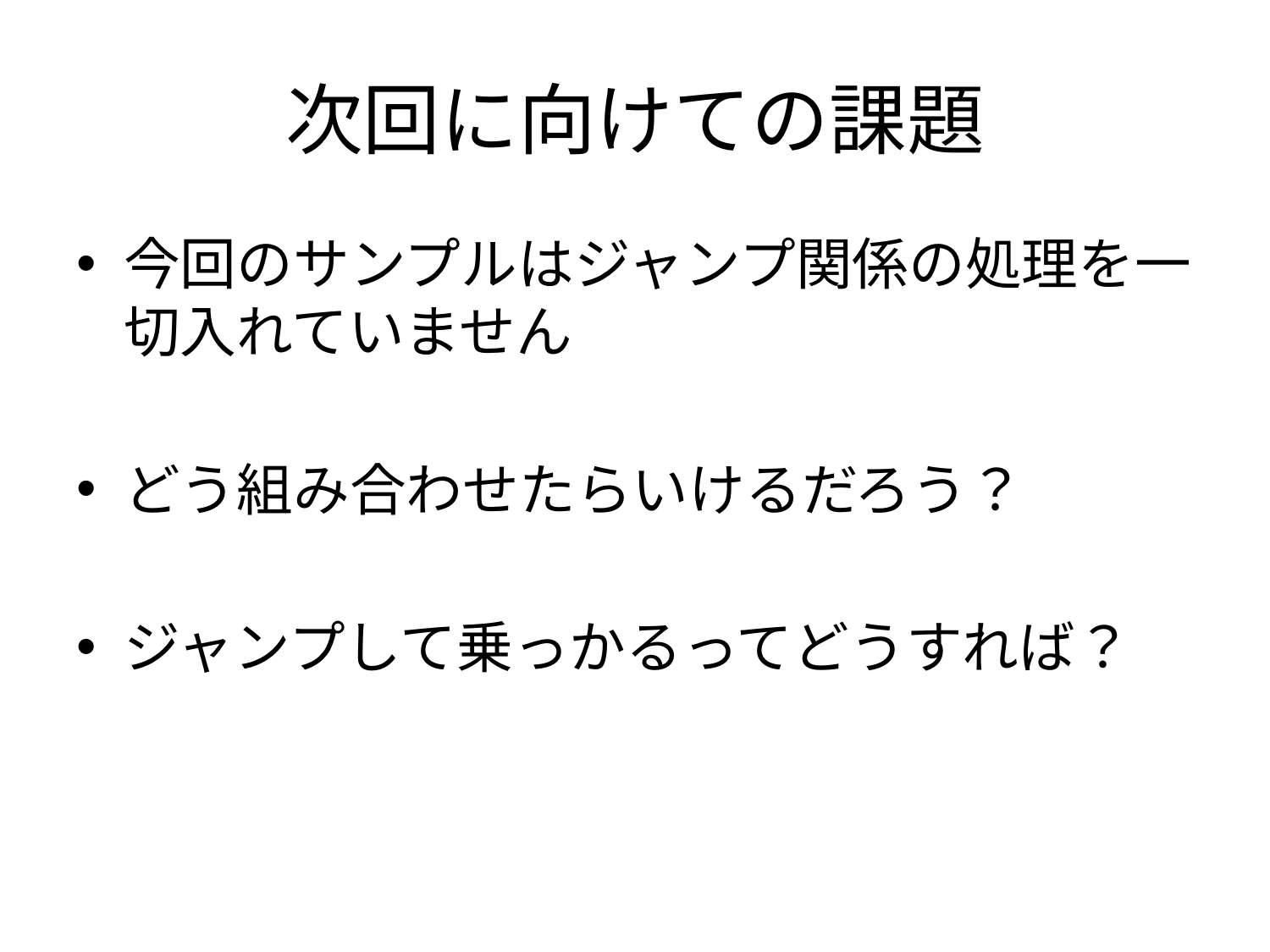

# 次回に向けての課題
今回のサンプルはジャンプ関係の処理を一切入れていません

どう組み合わせたらいけるだろう？

ジャンプして乗っかるってどうすれば？